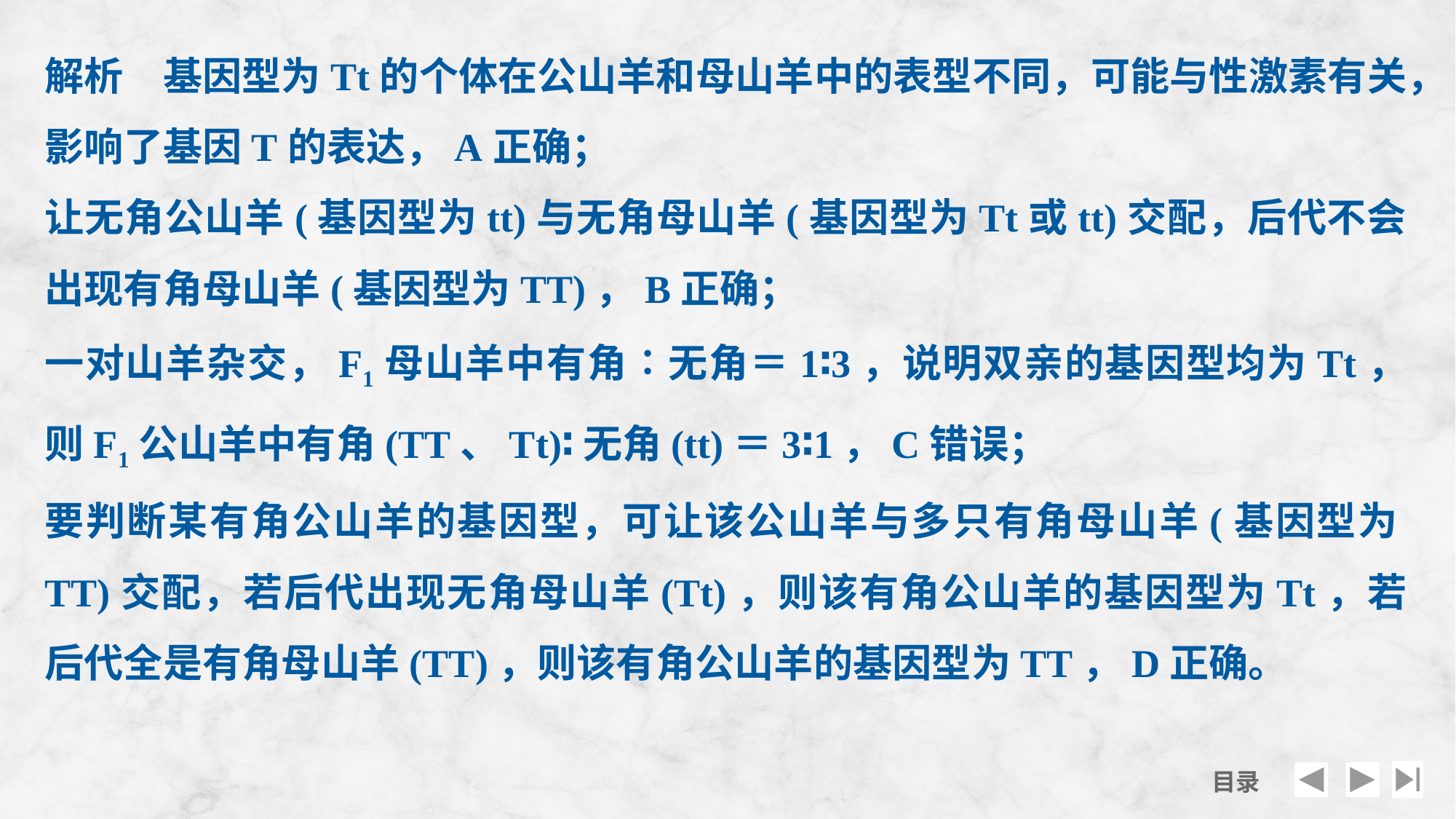

解析　基因型为Tt的个体在公山羊和母山羊中的表型不同，可能与性激素有关，影响了基因T的表达，A正确；
让无角公山羊(基因型为tt)与无角母山羊(基因型为Tt或tt)交配，后代不会出现有角母山羊(基因型为TT)，B正确；
一对山羊杂交，F1母山羊中有角∶无角＝1∶3，说明双亲的基因型均为Tt，则F1公山羊中有角(TT、Tt)∶无角(tt)＝3∶1，C错误；
要判断某有角公山羊的基因型，可让该公山羊与多只有角母山羊(基因型为TT)交配，若后代出现无角母山羊(Tt)，则该有角公山羊的基因型为Tt，若后代全是有角母山羊(TT)，则该有角公山羊的基因型为TT，D正确。